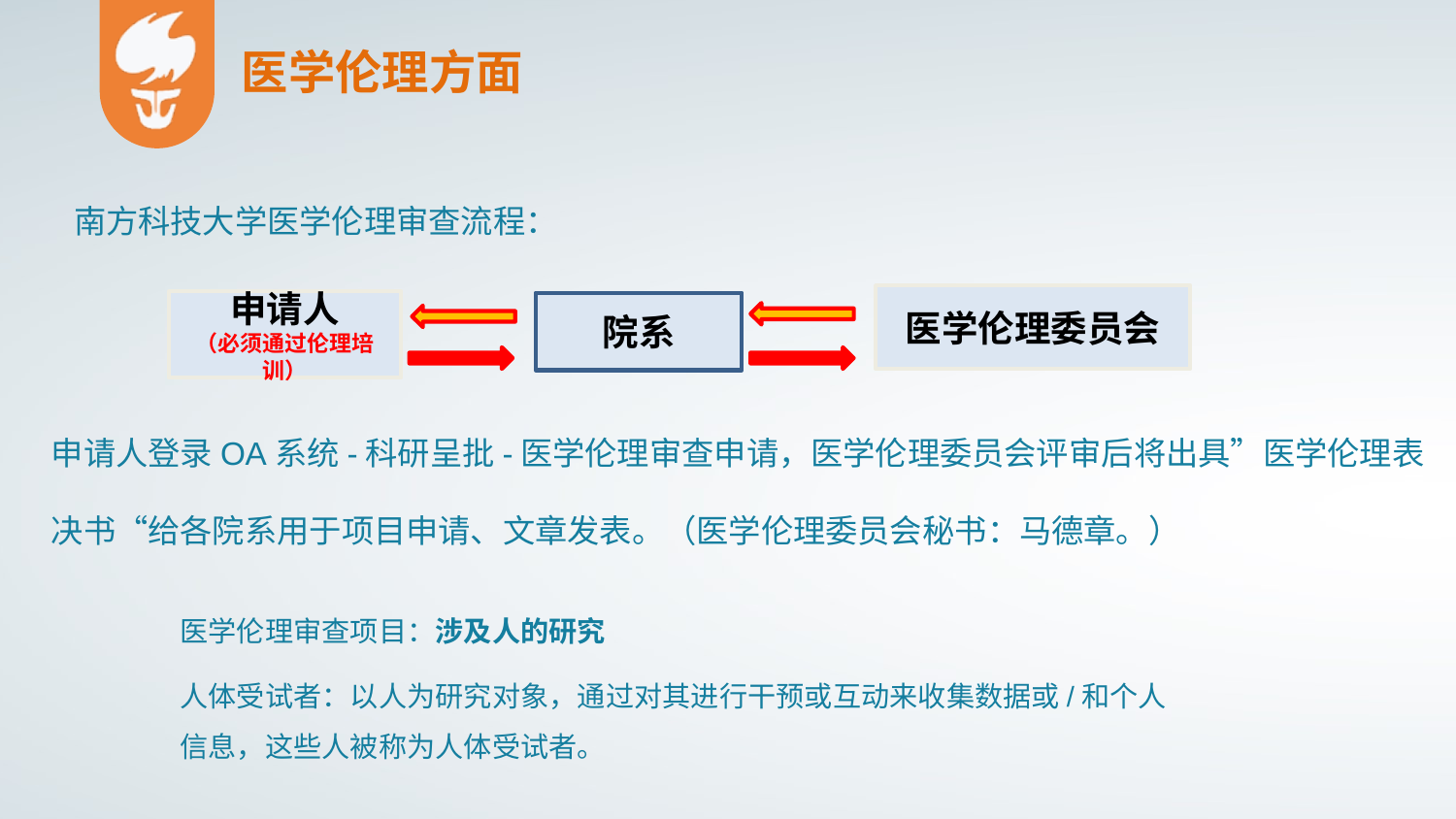

医学伦理方面
  南方科技大学医学伦理审查流程：

申请人登录OA系统-科研呈批-医学伦理审查申请，医学伦理委员会评审后将出具”医学伦理表决书“给各院系用于项目申请、文章发表。（医学伦理委员会秘书：马德章。）
医学伦理委员会
申请人
（必须通过伦理培训）
院系

医学伦理审查项目：涉及人的研究

人体受试者：以人为研究对象，通过对其进行干预或互动来收集数据或/和个人信息，这些人被称为人体受试者。